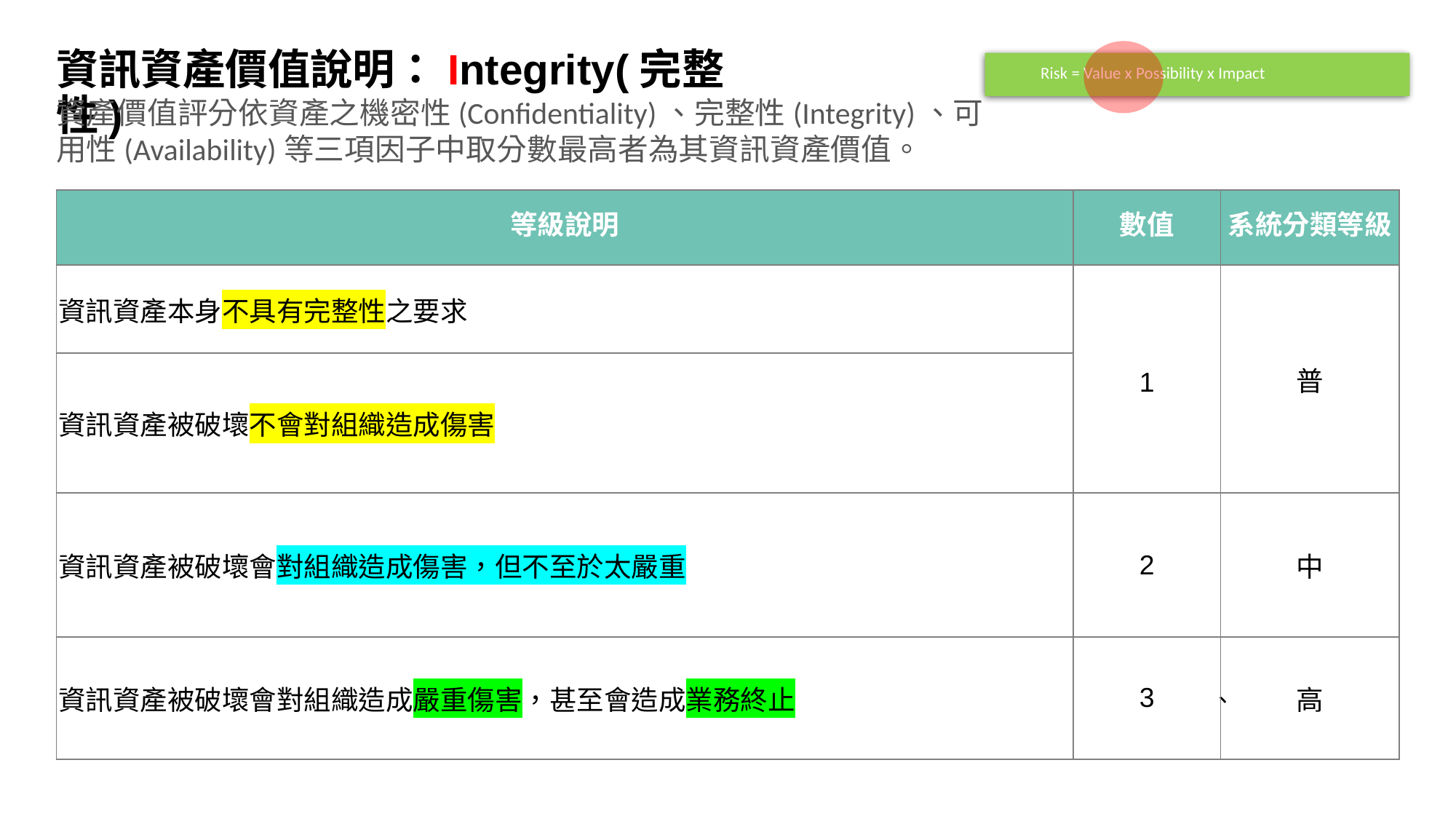

# 資訊資產價值說明：Integrity(完整性)

Risk = Value x Possibility x Impact
資產價值評分依資產之機密性(Confidentiality)、完整性(Integrity)、可用性(Availability)等三項因子中取分數最高者為其資訊資產價值。

| 等級說明 | 數值 | 系統分類等級 |
| --- | --- | --- |
| 資訊資產本身不具有完整性之要求 | 1 | 普 |
| 資訊資產被破壞不會對組織造成傷害 | 2 |  |
| 資訊資產被破壞會對組織造成傷害，但不至於太嚴重 | 2 | 中 |
| 資訊資產被破壞會對組織造成嚴重傷害，甚至會造成業務終止 | 3 | 高 |
、
P. 20